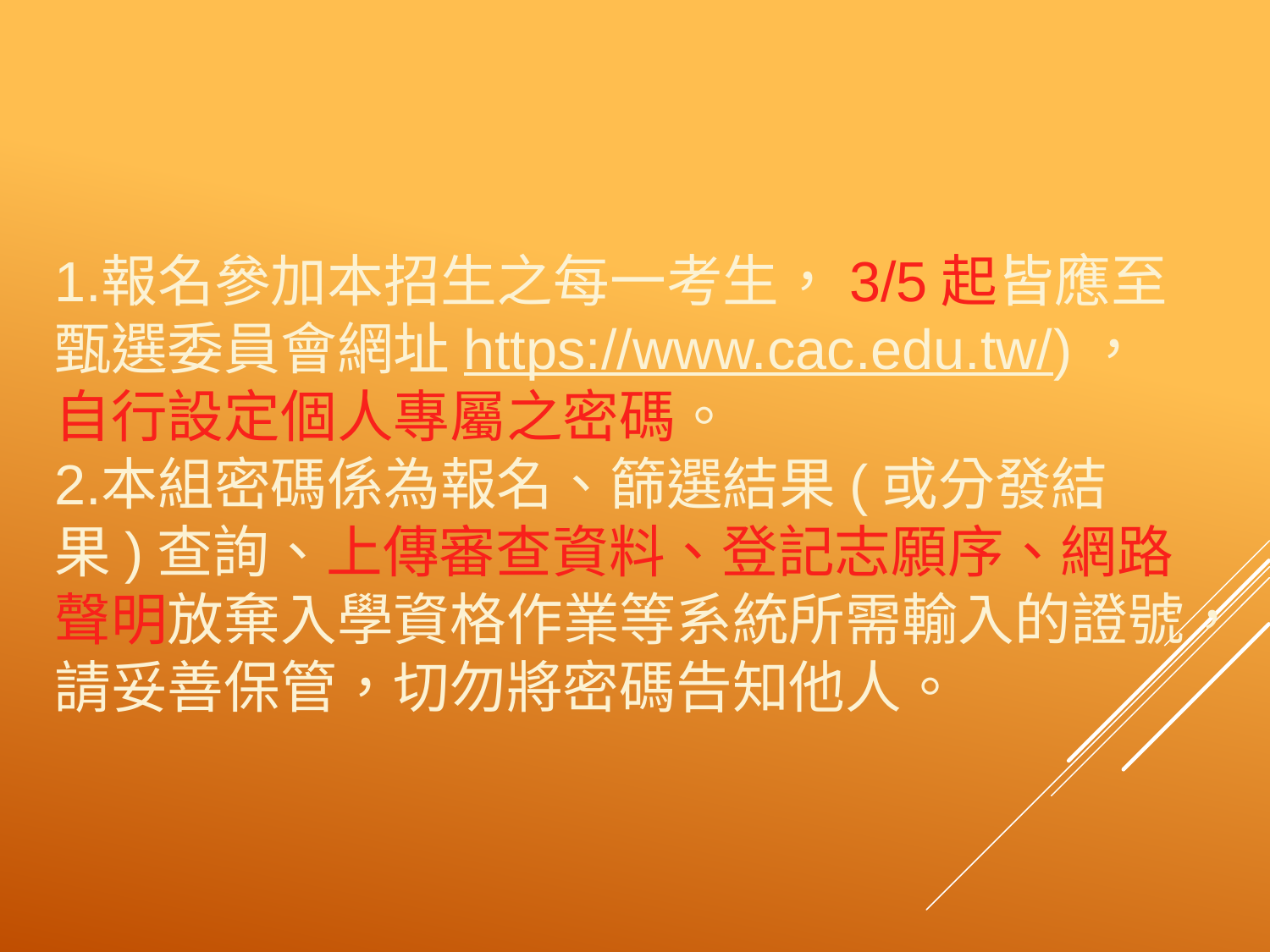

報名參加本招生之每一考生，3/5起皆應至甄選委員會網址https://www.cac.edu.tw/)，自行設定個人專屬之密碼。
本組密碼係為報名、篩選結果(或分發結果)查詢、上傳審查資料、登記志願序、網路聲明放棄入學資格作業等系統所需輸入的證號，請妥善保管，切勿將密碼告知他人。